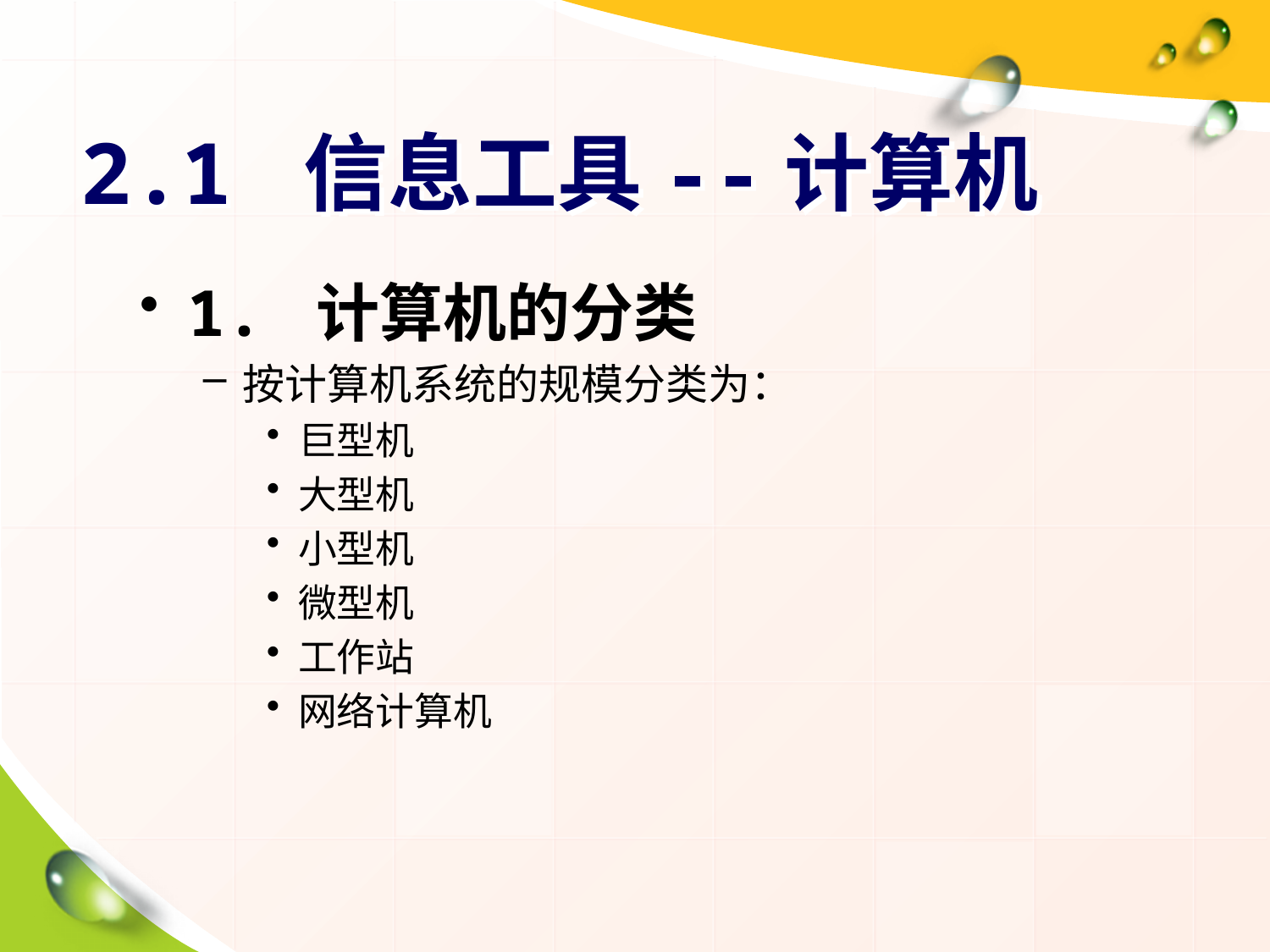

# 2.1 信息工具--计算机
1. 计算机的分类
按计算机系统的规模分类为：
巨型机
大型机
小型机
微型机
工作站
网络计算机